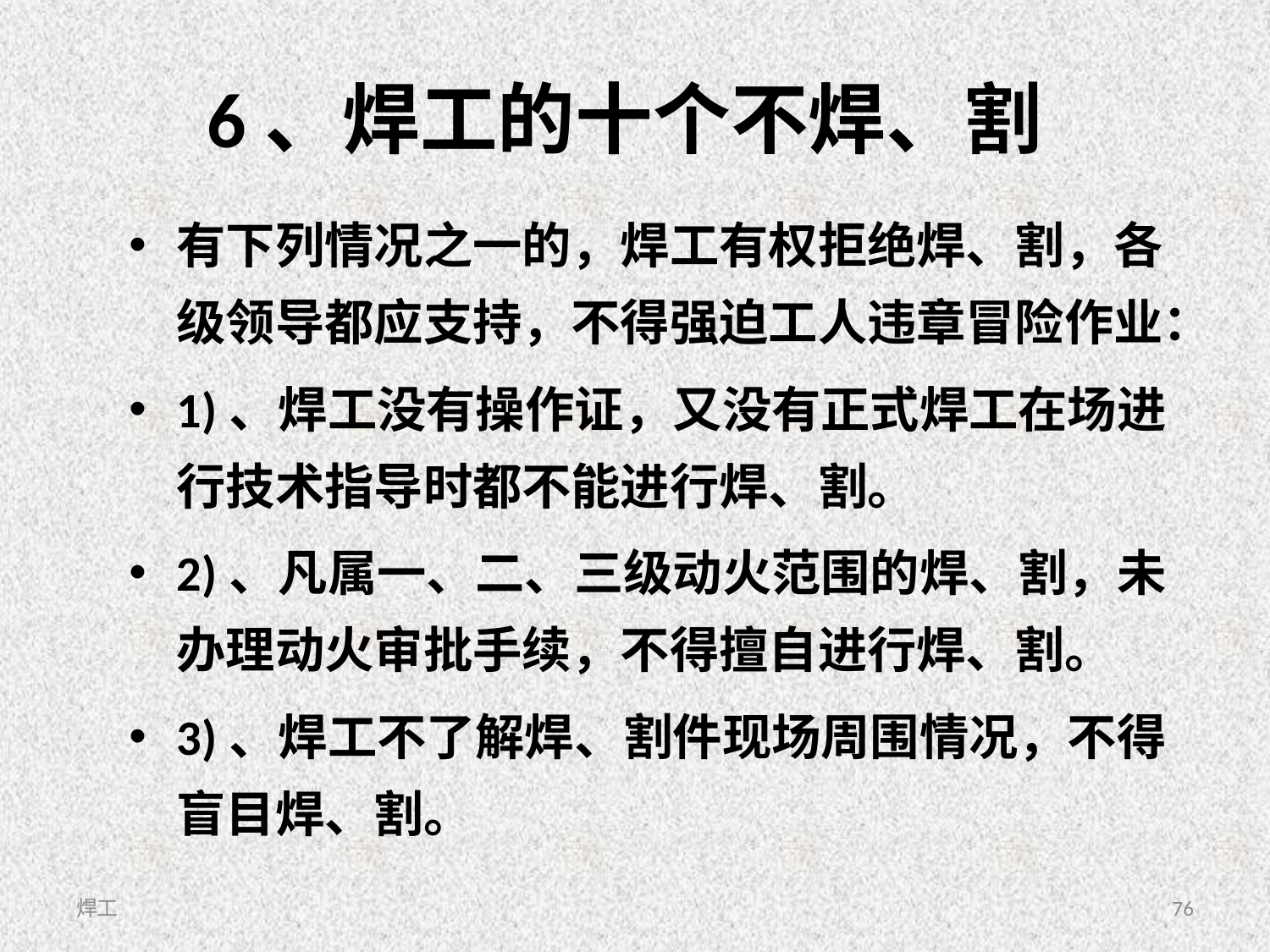

# 6、焊工的十个不焊、割
有下列情况之一的，焊工有权拒绝焊、割，各级领导都应支持，不得强迫工人违章冒险作业：
1)、焊工没有操作证，又没有正式焊工在场进行技术指导时都不能进行焊、割。
2)、凡属一、二、三级动火范围的焊、割，未办理动火审批手续，不得擅自进行焊、割。
3)、焊工不了解焊、割件现场周围情况，不得盲目焊、割。
焊工
76